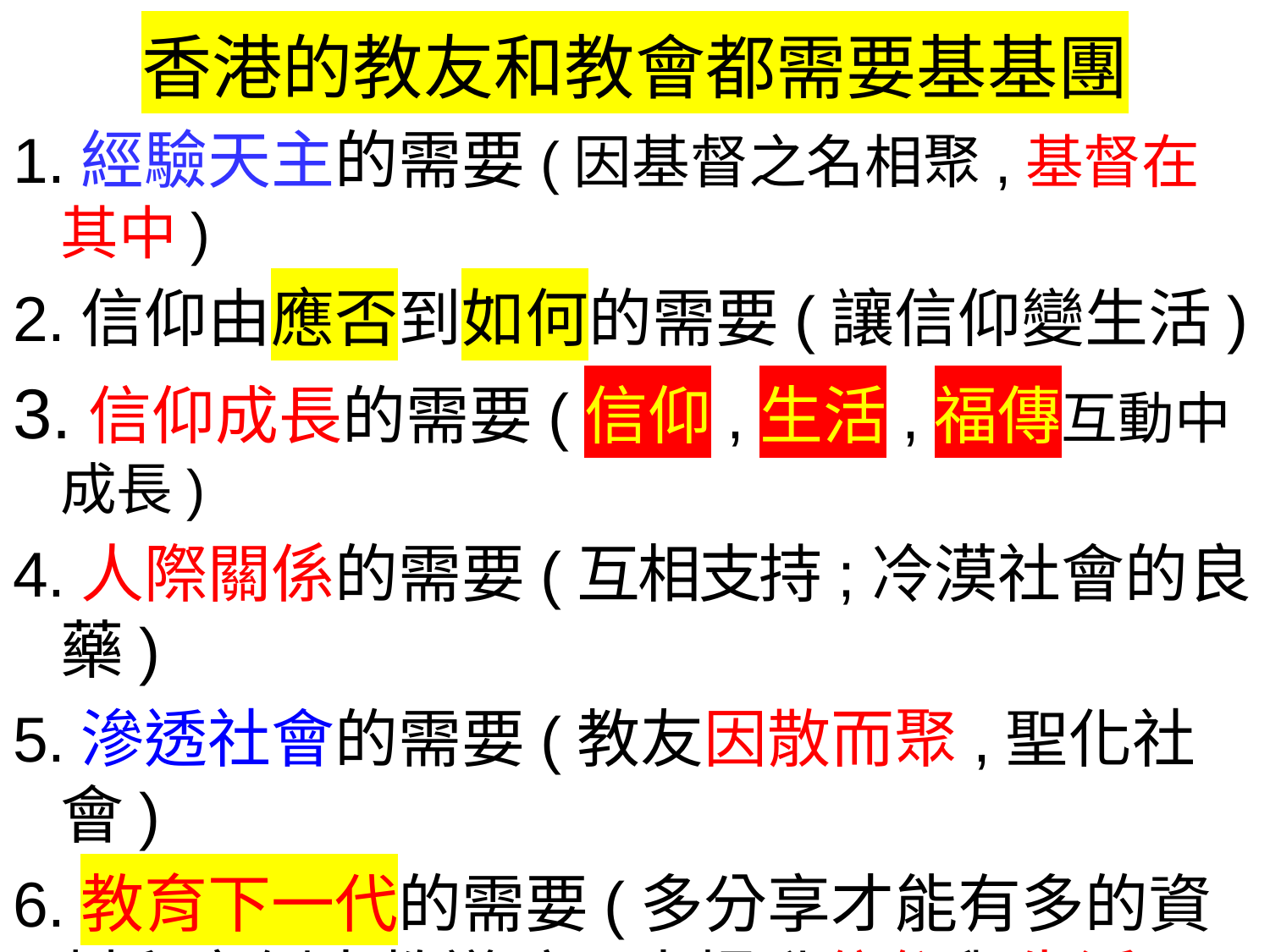

香港的教友和教會都需要基基團
1.經驗天主的需要(因基督之名相聚,基督在其中)
2.信仰由應否到如何的需要(讓信仰變生活)
3.信仰成長的需要(信仰,生活,福傳互動中成長)
4.人際關係的需要(互相支持;冷漠社會的良藥)
5.滲透社會的需要(教友因散而聚,聖化社會)
6.教育下一代的需要(多分享才能有多的資料和實例去教導孩子去提升信仰與生活)
7.幫助面對將來困難的需要
行前定則不困;平居而講之,他日處之裕餘也(劉基)